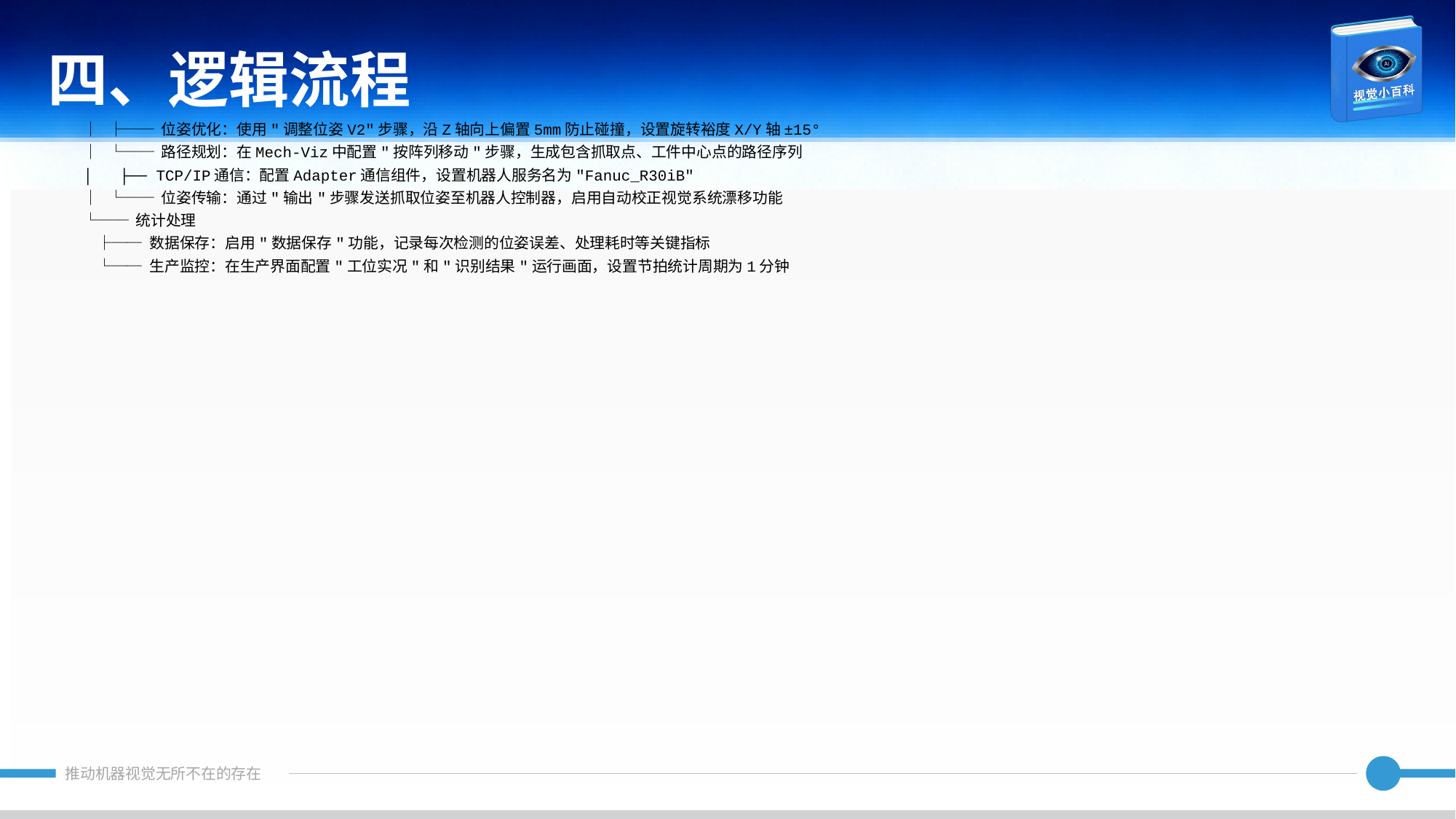

四、逻辑流程

│   ├── 位姿优化：使用"调整位姿V2"步骤，沿Z轴向上偏置5mm防止碰撞，设置旋转裕度X/Y轴±15°
│   └── 路径规划：在Mech-Viz中配置"按阵列移动"步骤，生成包含抓取点、工件中心点的路径序列
│   ├── TCP/IP通信：配置Adapter通信组件，设置机器人服务名为"Fanuc_R30iB"
│   └── 位姿传输：通过"输出"步骤发送抓取位姿至机器人控制器，启用自动校正视觉系统漂移功能
└── 统计处理
    ├── 数据保存：启用"数据保存"功能，记录每次检测的位姿误差、处理耗时等关键指标
    └── 生产监控：在生产界面配置"工位实况"和"识别结果"运行画面，设置节拍统计周期为1分钟
10